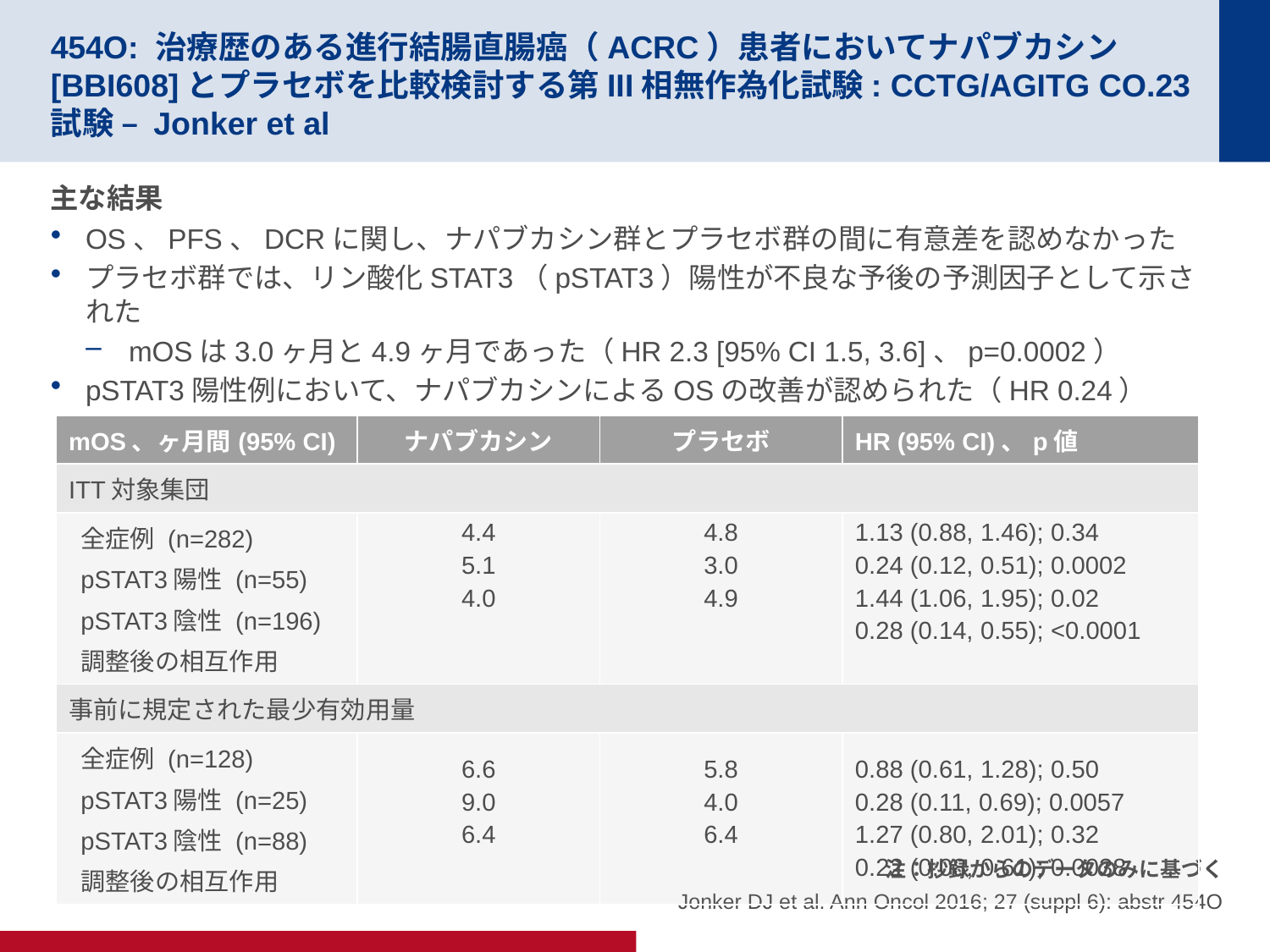

# 454O: 治療歴のある進行結腸直腸癌（ACRC）患者においてナパブカシン [BBI608]とプラセボを比較検討する第III相無作為化試験: CCTG/AGITG CO.23試験 – Jonker et al
主な結果
OS、PFS、DCRに関し、ナパブカシン群とプラセボ群の間に有意差を認めなかった
プラセボ群では、リン酸化STAT3（pSTAT3）陽性が不良な予後の予測因子として示された
mOSは3.0ヶ月と4.9ヶ月であった（HR 2.3 [95% CI 1.5, 3.6]、p=0.0002）
pSTAT3陽性例において、ナパブカシンによるOSの改善が認められた（HR 0.24）
| mOS、ヶ月間(95% CI) | ナパブカシン | プラセボ | HR (95% CI)、p値 |
| --- | --- | --- | --- |
| ITT対象集団 |  |  |  |
| 全症例 (n=282) pSTAT3陽性 (n=55) pSTAT3陰性 (n=196) 調整後の相互作用 | 4.4 5.1 4.0 | 4.8 3.0 4.9 | 1.13 (0.88, 1.46); 0.34 0.24 (0.12, 0.51); 0.0002 1.44 (1.06, 1.95); 0.02 0.28 (0.14, 0.55); <0.0001 |
| 事前に規定された最少有効用量 |  |  |  |
| 全症例 (n=128) pSTAT3陽性 (n=25) pSTAT3陰性 (n=88) 調整後の相互作用 | 6.6 9.0 6.4 | 5.8 4.0 6.4 | 0.88 (0.61, 1.28); 0.50 0.28 (0.11, 0.69); 0.0057 1.27 (0.80, 2.01); 0.32 0.22 (0.08, 0.61); 0.0038 |
注：抄録からのデータのみに基づく
Jonker DJ et al. Ann Oncol 2016; 27 (suppl 6): abstr 454O